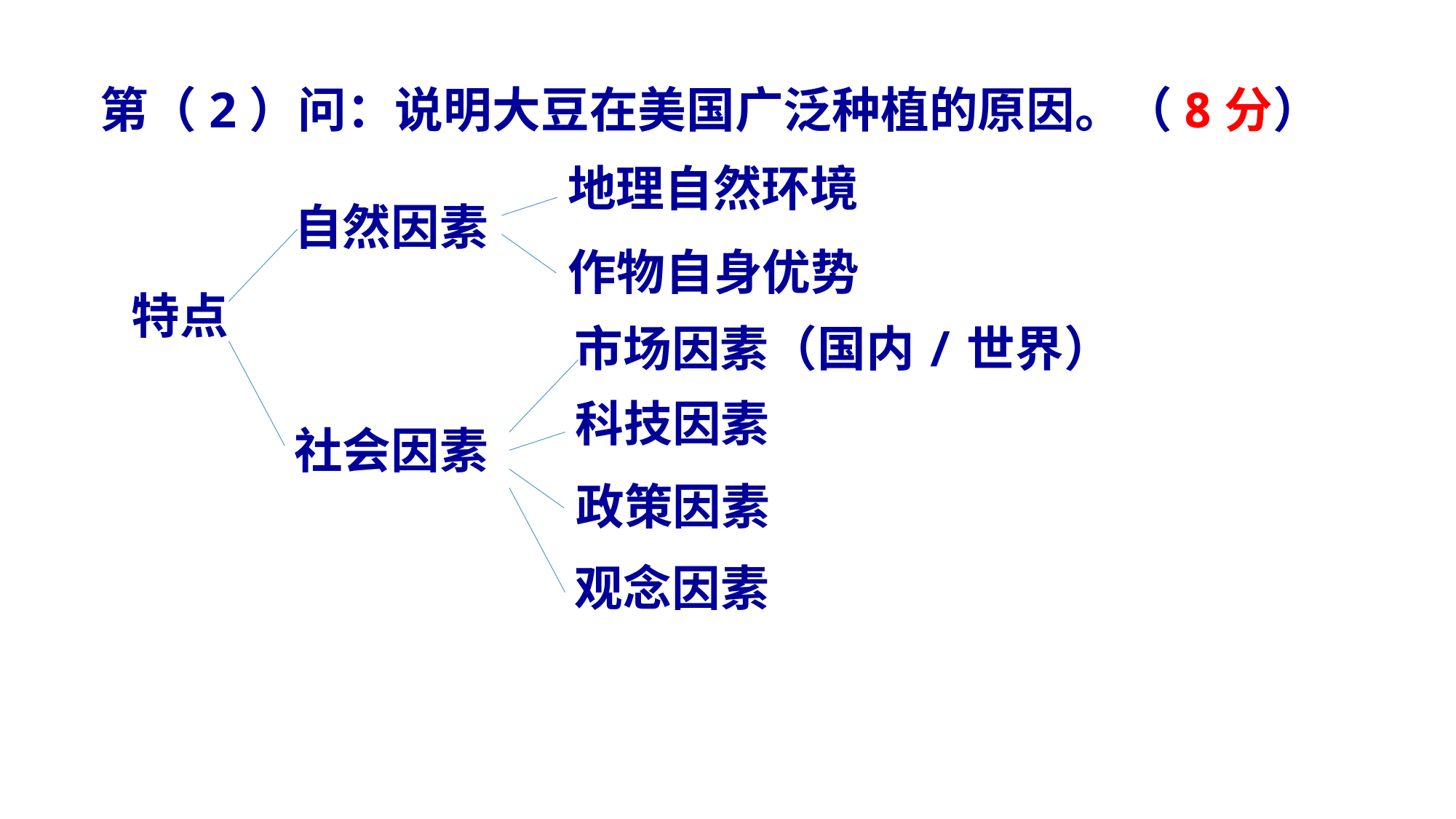

第（2）问：说明大豆在美国广泛种植的原因。（8分）
地理自然环境
自然因素
作物自身优势
特点
市场因素（国内/世界）
科技因素
社会因素
政策因素
观念因素